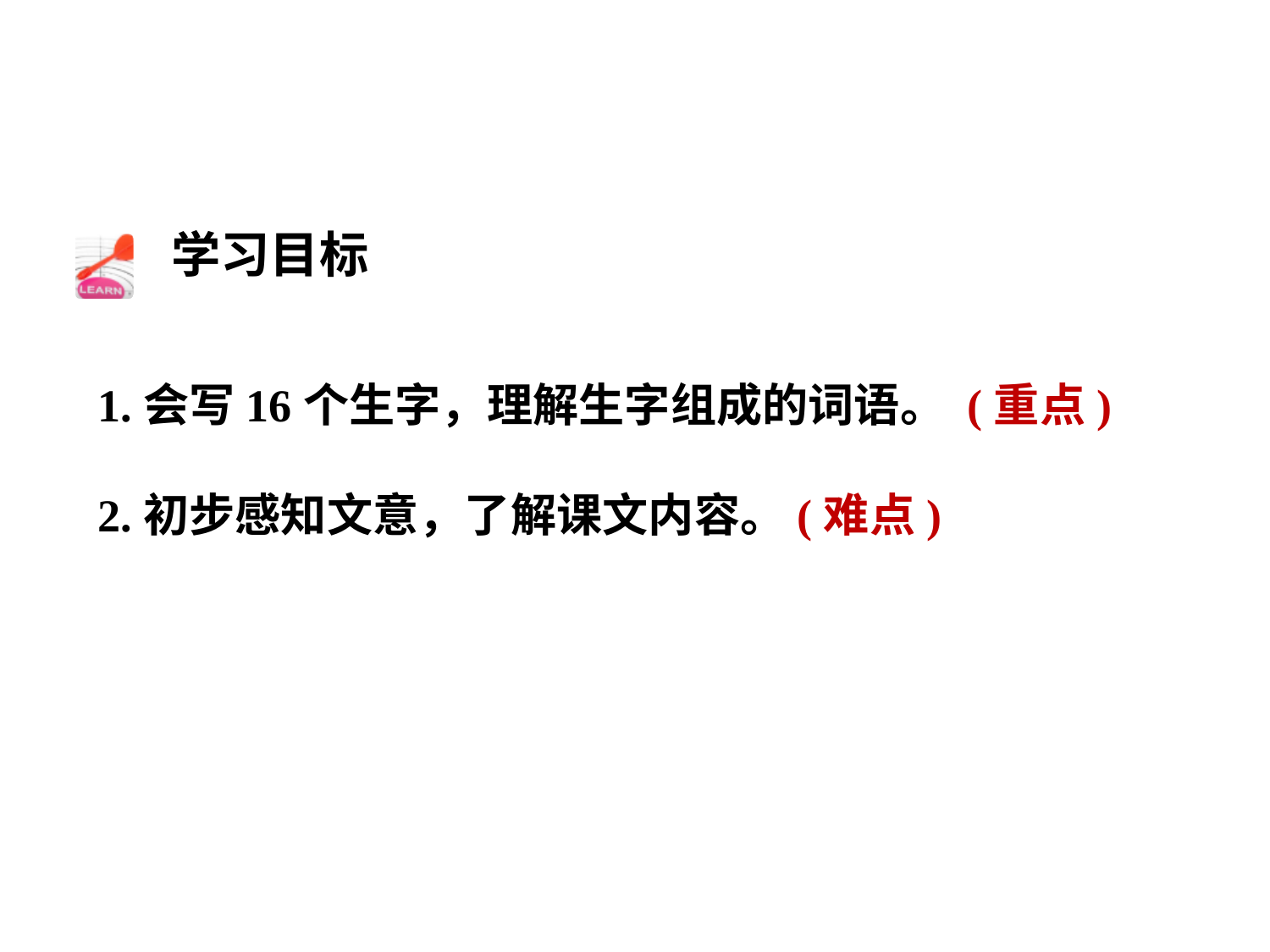

学习目标

1.会写16个生字，理解生字组成的词语。 (重点)
2.初步感知文意，了解课文内容。(难点)